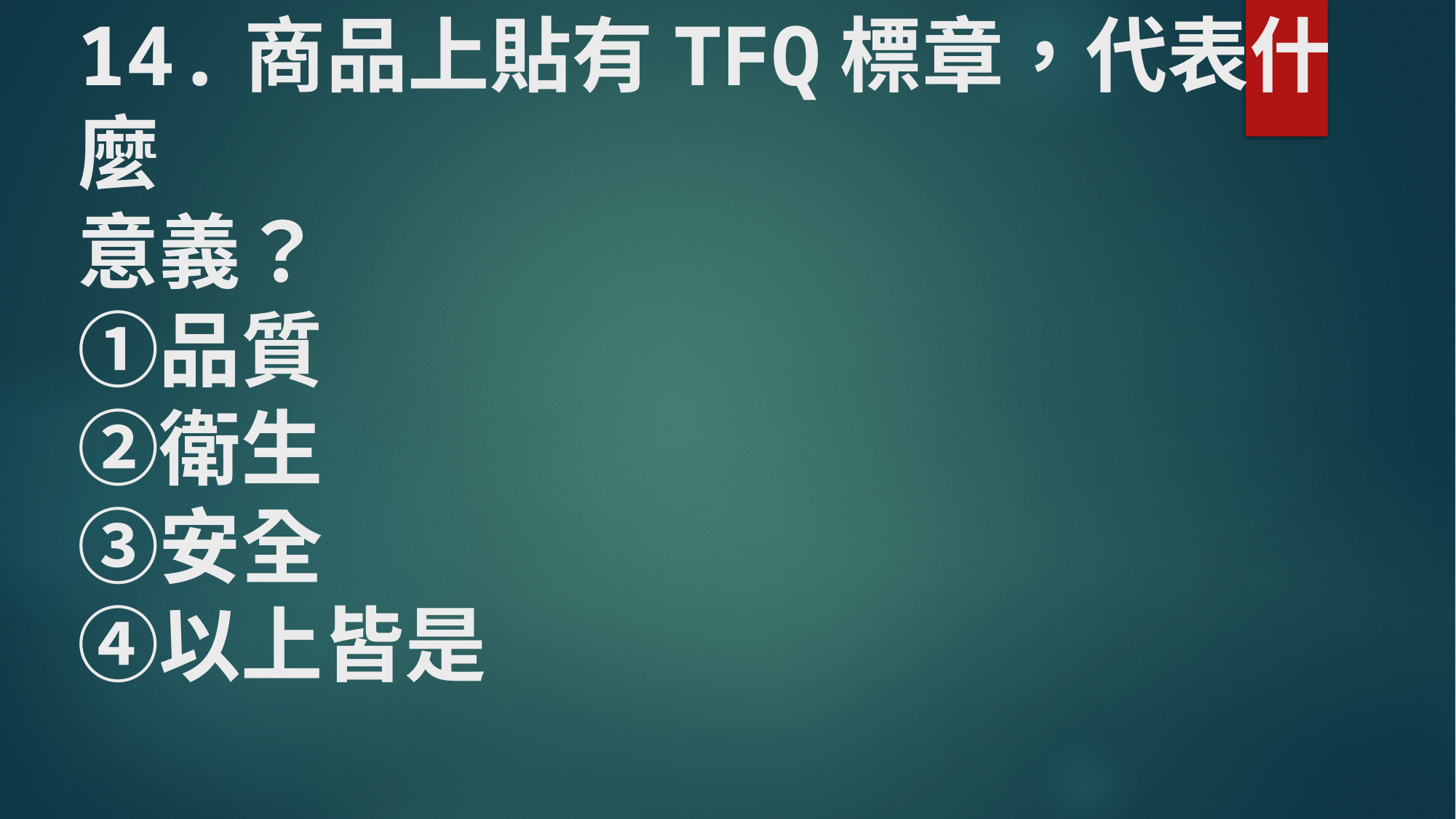

# 14.商品上貼有TFQ標章，代表什麼 意義？ ①品質 ②衛生 ③安全 ④以上皆是